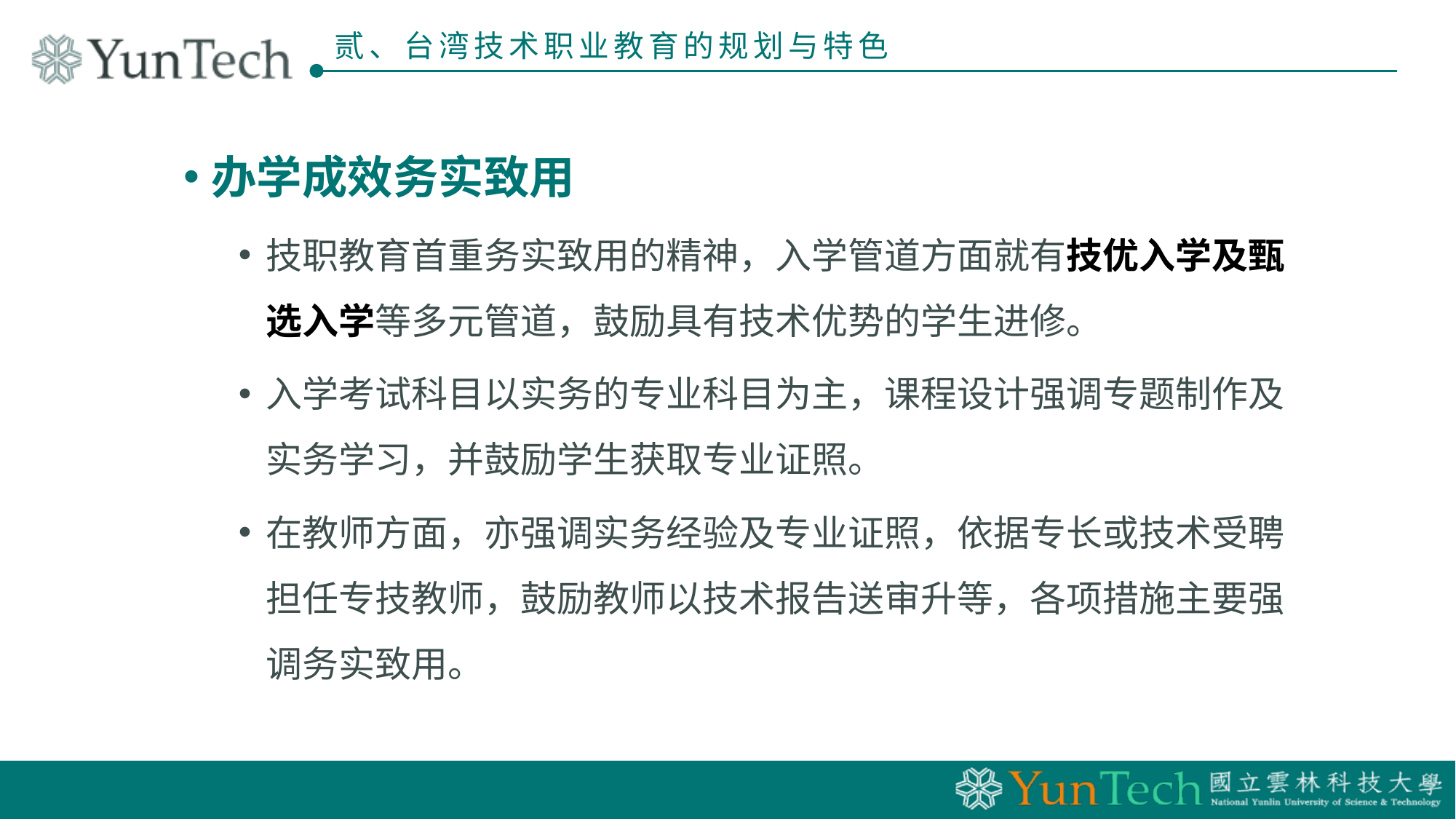

办学成效务实致用
技职教育首重务实致用的精神，入学管道方面就有技优入学及甄选入学等多元管道，鼓励具有技术优势的学生进修。
入学考试科目以实务的专业科目为主，课程设计强调专题制作及实务学习，并鼓励学生获取专业证照。
在教师方面，亦强调实务经验及专业证照，依据专长或技术受聘担任专技教师，鼓励教师以技术报告送审升等，各项措施主要强调务实致用。